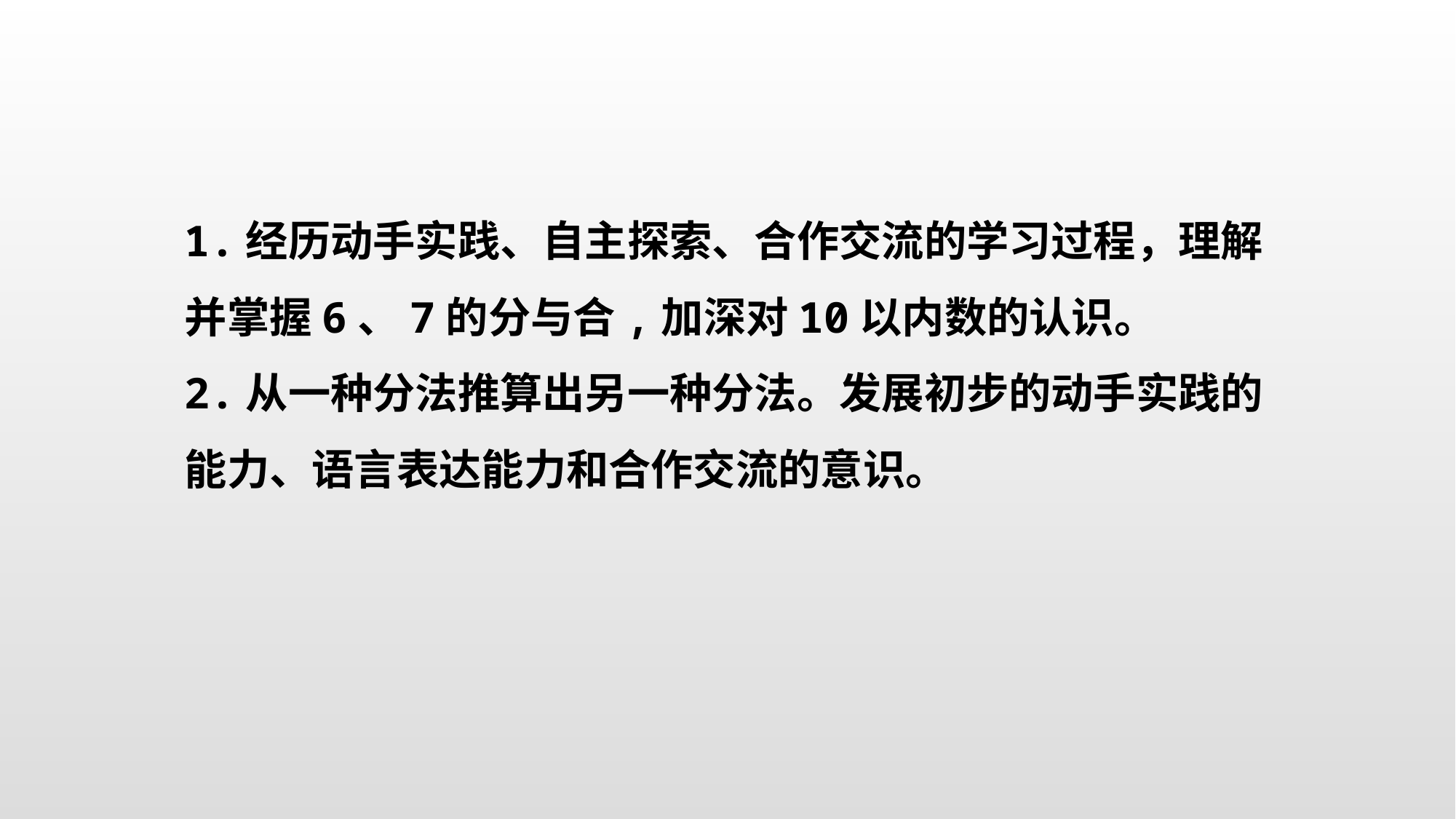

1.经历动手实践、自主探索、合作交流的学习过程，理解并掌握6、7的分与合,加深对10以内数的认识。
2.从一种分法推算出另一种分法。发展初步的动手实践的能力、语言表达能力和合作交流的意识。